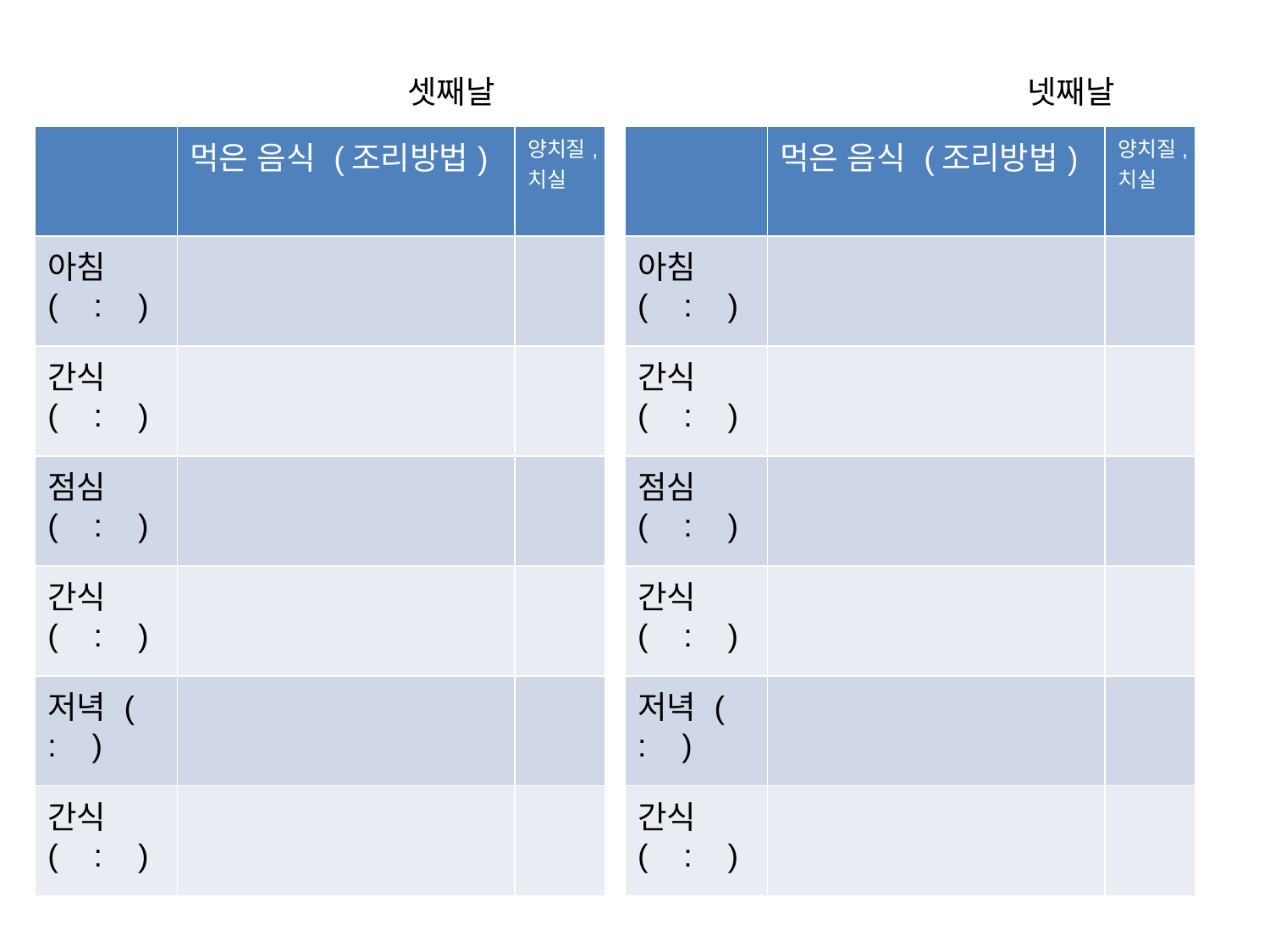

셋째날
넷째날
|  | 먹은 음식 (조리방법) | 양치질,치실 |
| --- | --- | --- |
| 아침 ( : ) |  |  |
| 간식 ( : ) |  |  |
| 점심( : ) |  |  |
| 간식( : ) |  |  |
| 저녁 ( : ) |  |  |
| 간식( : ) |  |  |
|  | 먹은 음식 (조리방법) | 양치질,치실 |
| --- | --- | --- |
| 아침 ( : ) |  |  |
| 간식( : ) |  |  |
| 점심( : ) |  |  |
| 간식( : ) |  |  |
| 저녁 ( : ) |  |  |
| 간식( : ) |  |  |